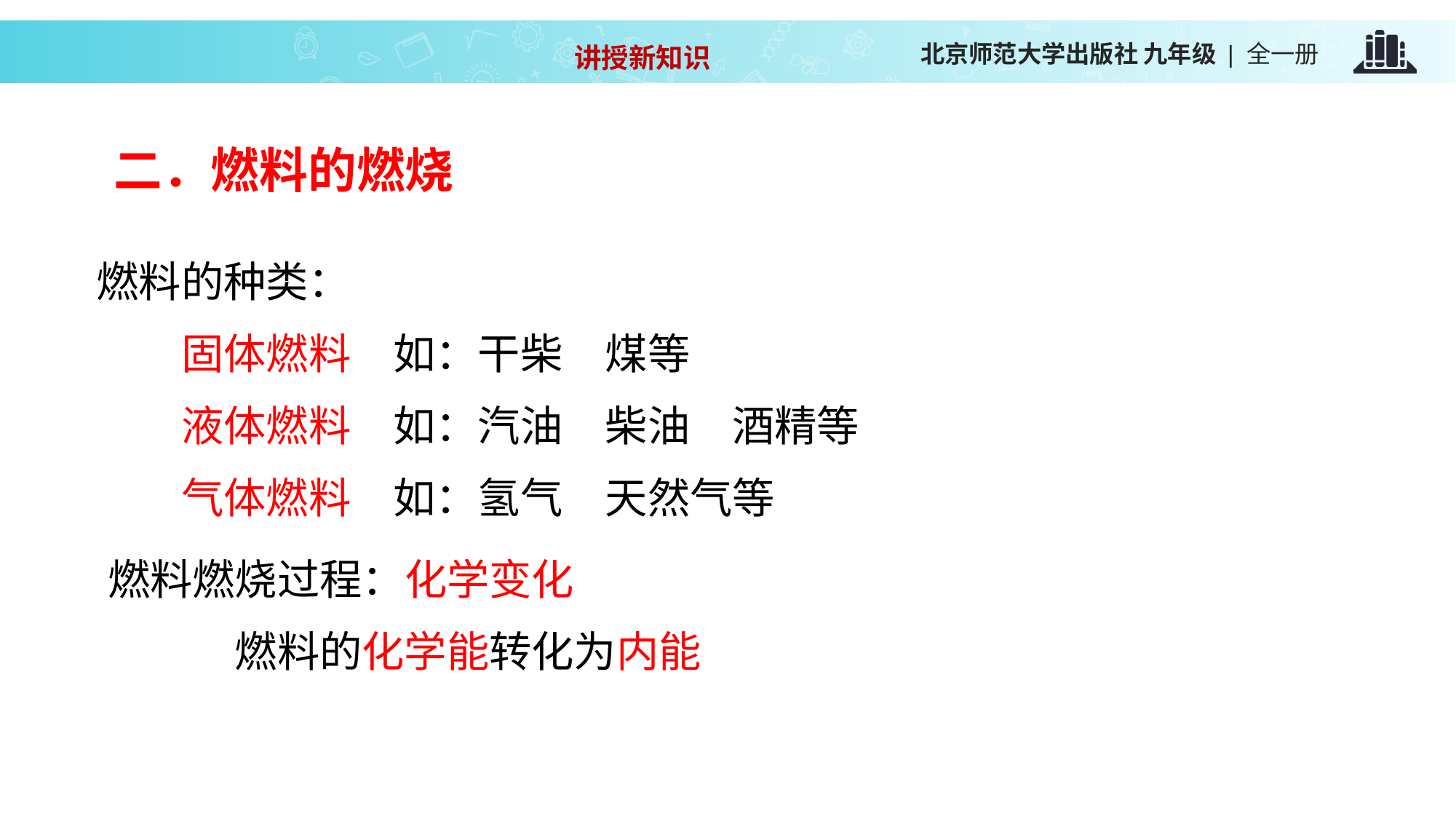

讲授新知识
二．燃料的燃烧
燃料的种类：
　　固体燃料　如：干柴　煤等
　　液体燃料　如：汽油　柴油　酒精等
　　气体燃料　如：氢气　天然气等
燃料燃烧过程：化学变化
　　　燃料的化学能转化为内能